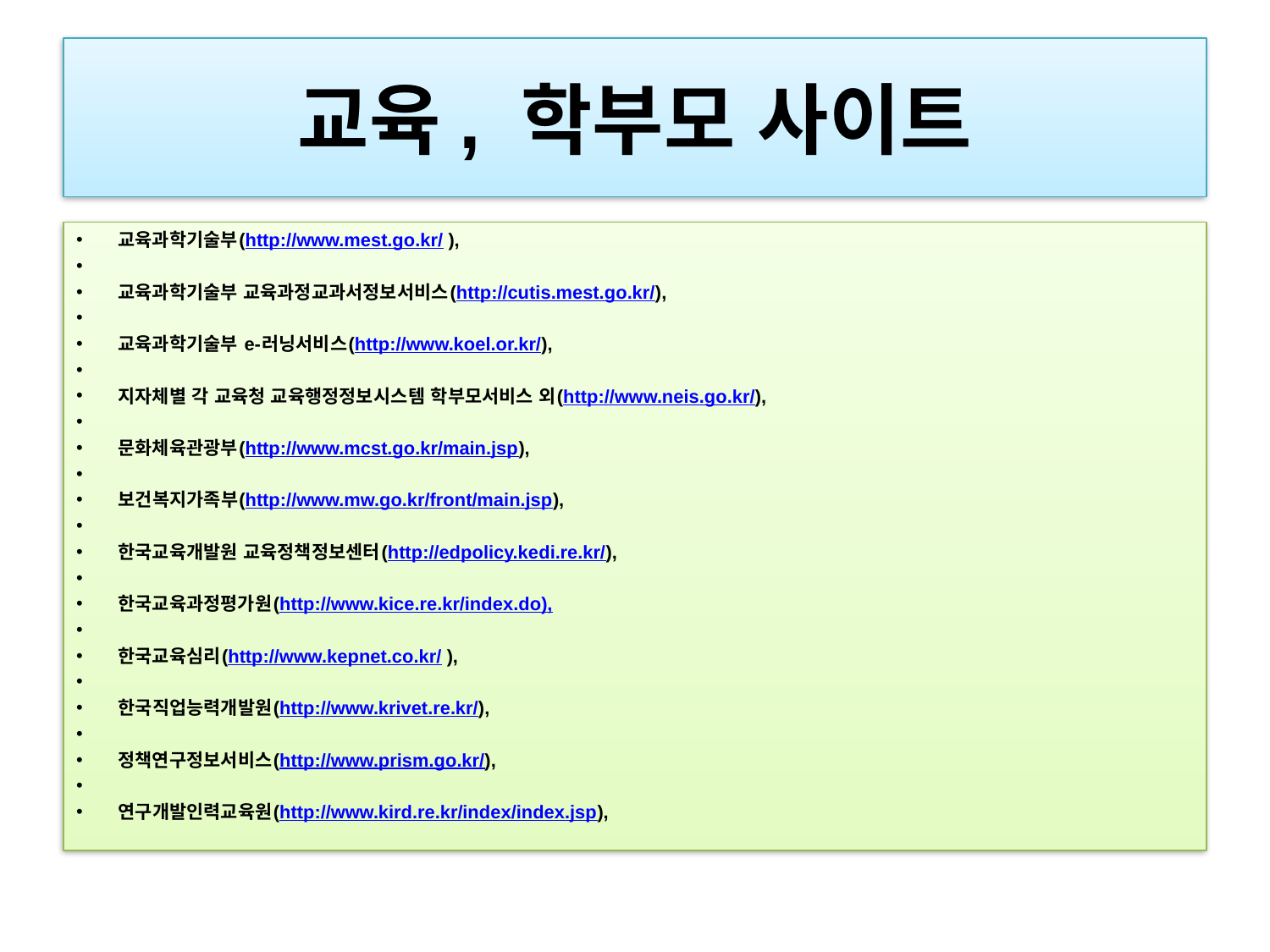

# 교육, 학부모 사이트
교육과학기술부(http://www.mest.go.kr/ ),

교육과학기술부 교육과정교과서정보서비스(http://cutis.mest.go.kr/),

교육과학기술부 e-러닝서비스(http://www.koel.or.kr/),

지자체별 각 교육청 교육행정정보시스템 학부모서비스 외(http://www.neis.go.kr/),

문화체육관광부(http://www.mcst.go.kr/main.jsp),

보건복지가족부(http://www.mw.go.kr/front/main.jsp),

한국교육개발원 교육정책정보센터(http://edpolicy.kedi.re.kr/),

한국교육과정평가원(http://www.kice.re.kr/index.do),

한국교육심리(http://www.kepnet.co.kr/ ),

한국직업능력개발원(http://www.krivet.re.kr/),

정책연구정보서비스(http://www.prism.go.kr/),

연구개발인력교육원(http://www.kird.re.kr/index/index.jsp),